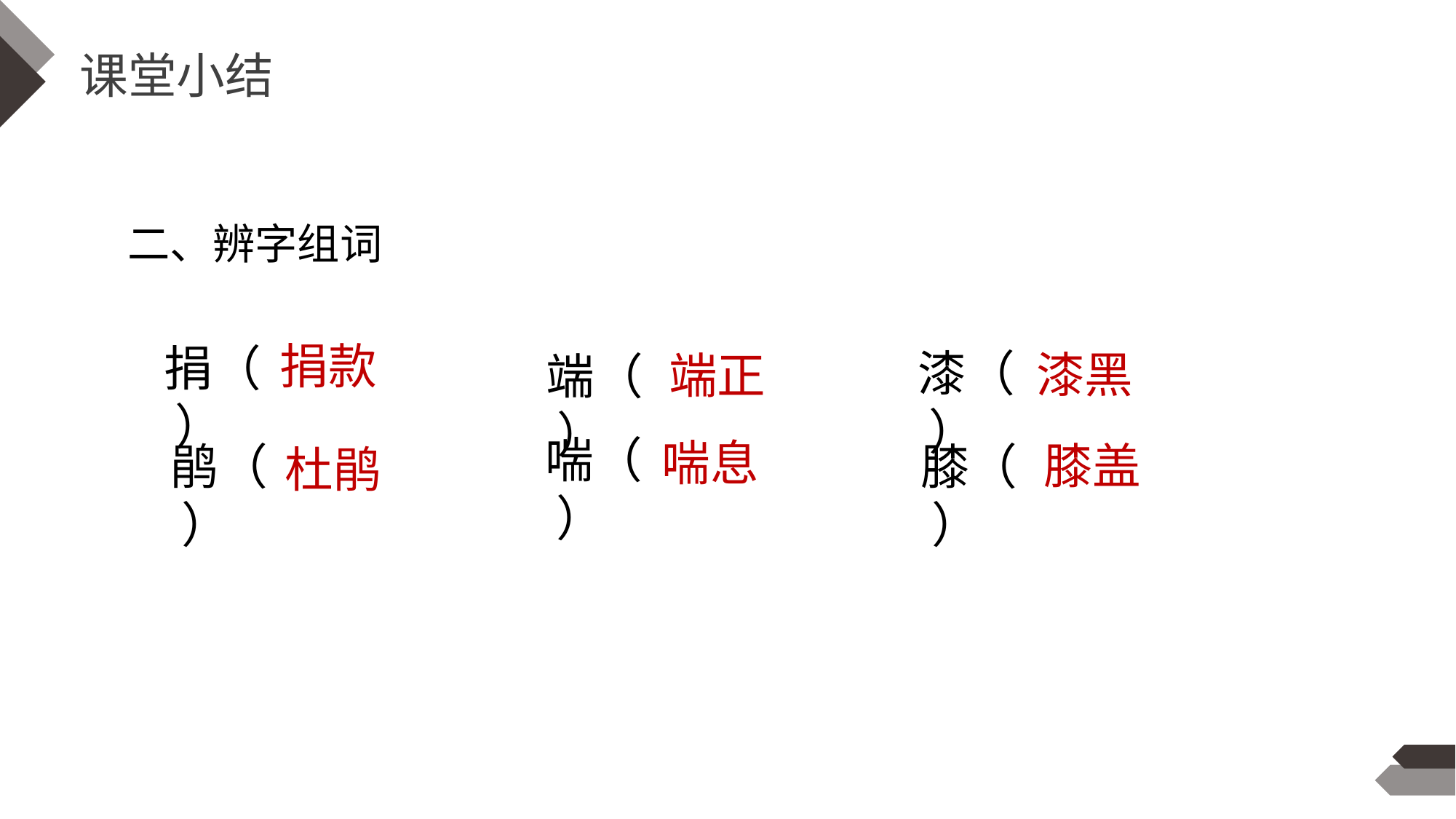

课堂小结
二、辨字组词
捐款
捐（          ）
漆（          ）
漆黑
端正
端（          ）
喘（          ）
喘息
膝盖
膝（          ）
鹃（          ）
杜鹃